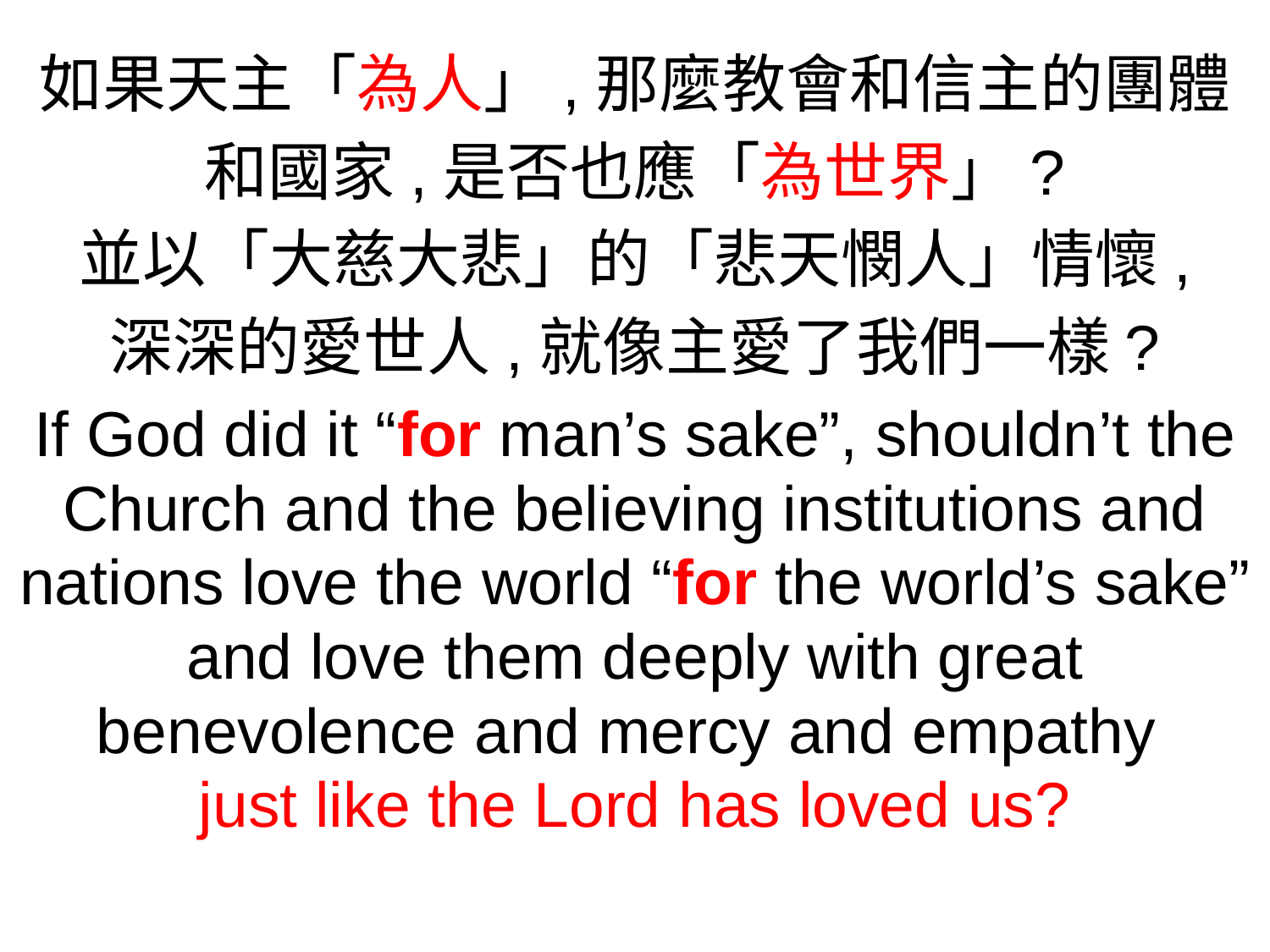

如果天主「為人」,那麼教會和信主的團體和國家,是否也應「為世界」?
並以「大慈大悲」的「悲天憫人」情懷,
深深的愛世人,就像主愛了我們一樣?
If God did it “for man’s sake”, shouldn’t the Church and the believing institutions and nations love the world “for the world’s sake” and love them deeply with great benevolence and mercy and empathy
just like the Lord has loved us?